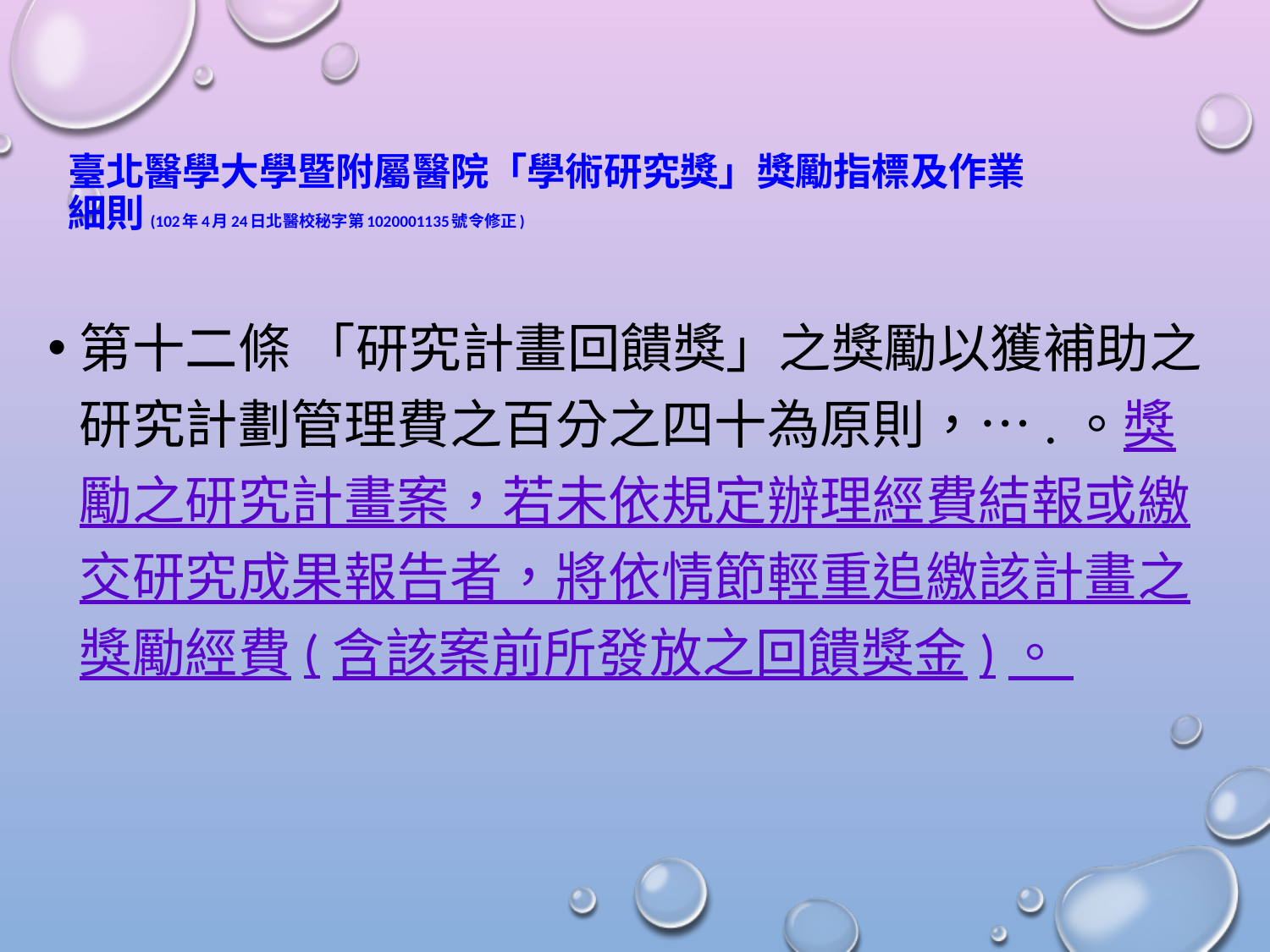

# 臺北醫學大學暨附屬醫院「學術研究獎」獎勵指標及作業細則(102年4月24日北醫校秘字第1020001135號令修正)
第十二條 「研究計畫回饋獎」之獎勵以獲補助之研究計劃管理費之百分之四十為原則，….。獎勵之研究計畫案，若未依規定辦理經費結報或繳交研究成果報告者，將依情節輕重追繳該計畫之獎勵經費(含該案前所發放之回饋獎金)。